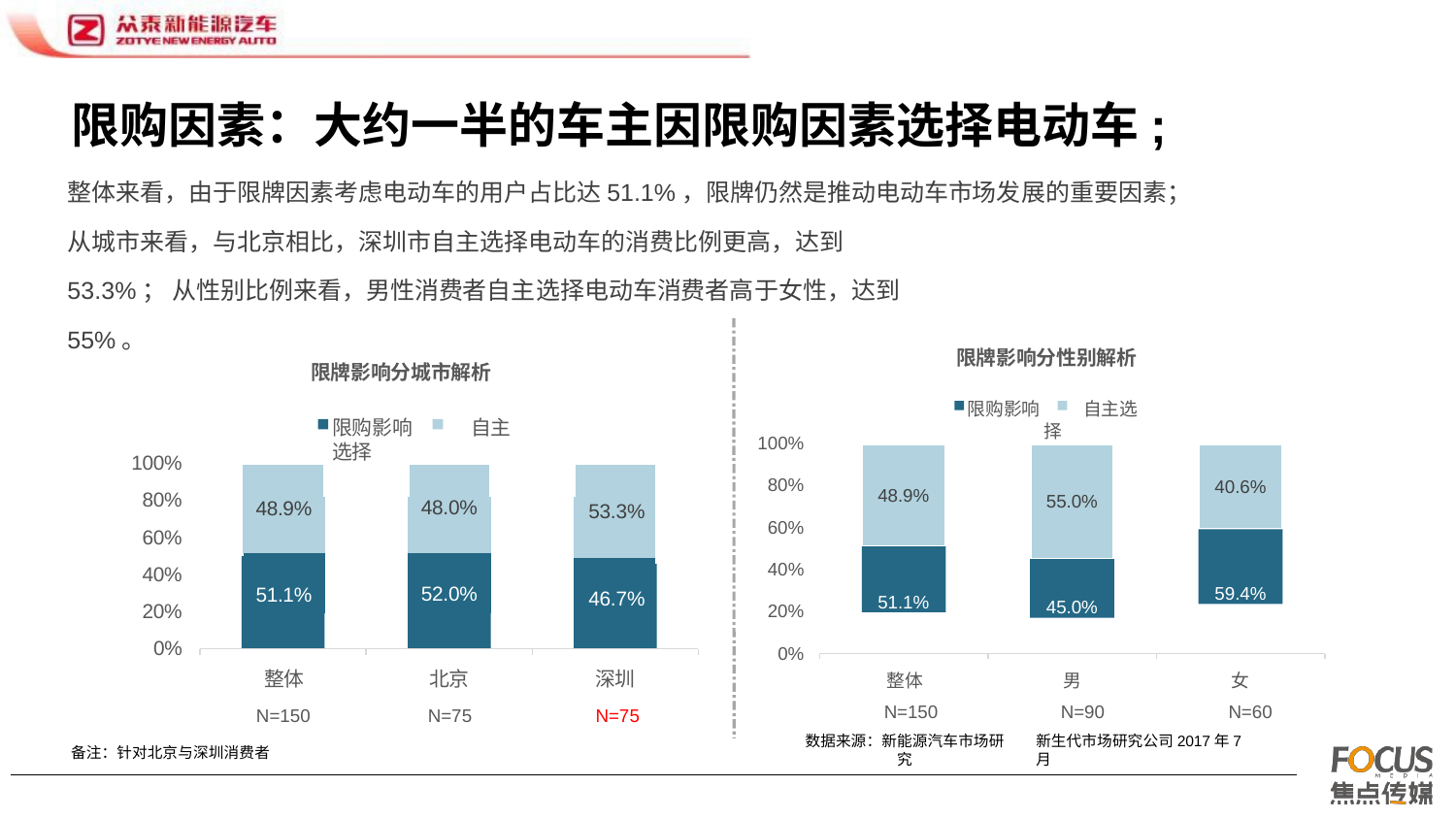

# 限购因素：大约一半的车主因限购因素选择电动车;
整体来看，由于限牌因素考虑电动车的用户占比达51.1%，限牌仍然是推动电动车市场发展的重要因素；
从城市来看，与北京相比，深圳市自主选择电动车的消费比例更高，达到53.3%； 从性别比例来看，男性消费者自主选择电动车消费者高于女性，达到55%。

限牌影响分性别解析

限购影响	自主选择
限牌影响分城市解析

限购影响	自主选择

100%
100%
80%
60%
40%
20%
0%

80%
40.6%
48.9%
55.0%
| 48.9% |  | 48.0% |  | 53.3% |
| --- | --- | --- | --- | --- |
|  |  |  |  |  |
| 51.1% |  | 52.0% |  | 46.7% |
60%

59.4%

51.1%

40%

45.0%

20%
0%

整体
N=150
数据来源：新能源汽车市场研究
男
N=90
女
N=60
整体
N=150
备注：针对北京与深圳消费者
北京
N=75
深圳
N=75
新生代市场研究公司2017年7月